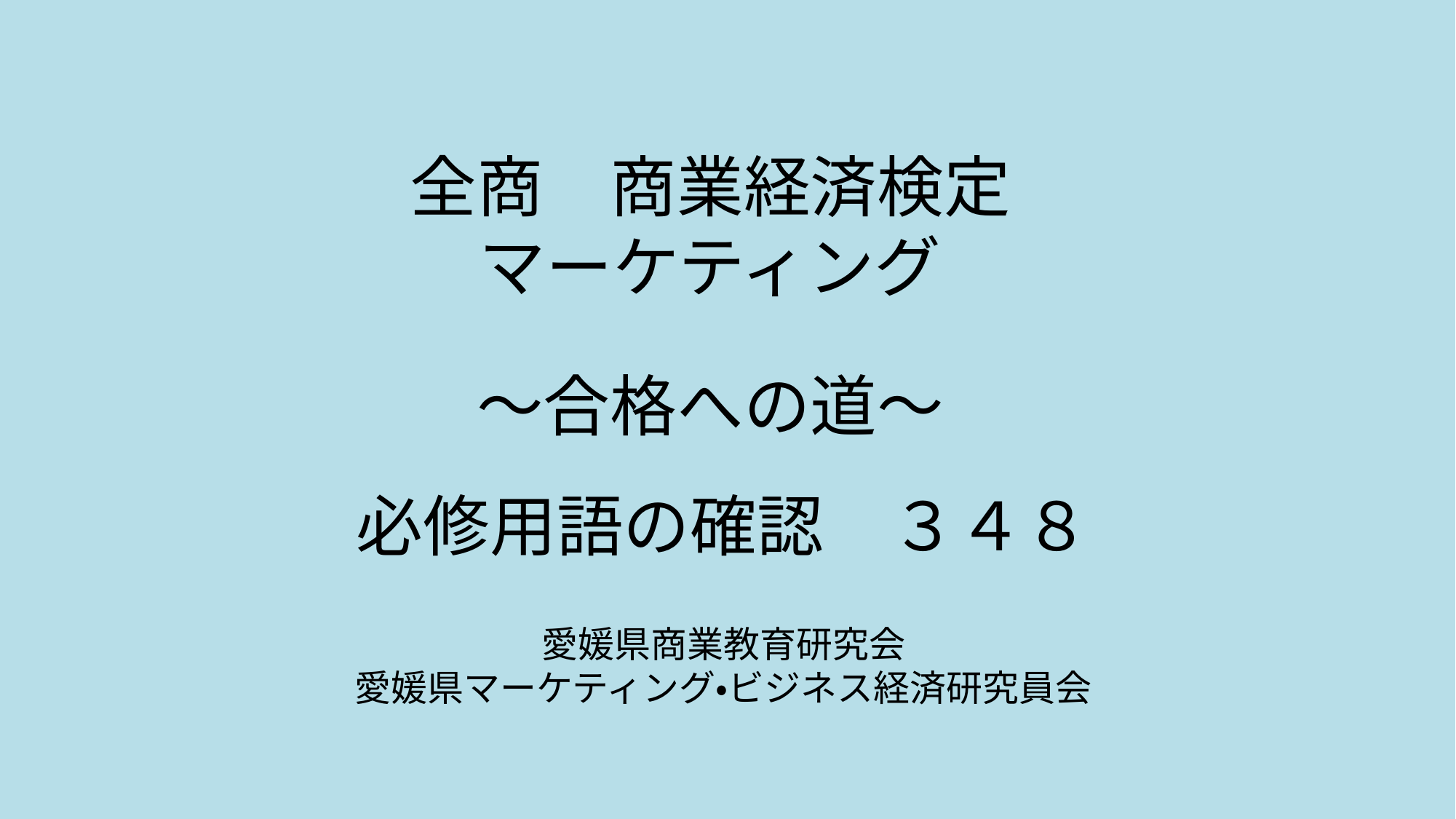

全商　商業経済検定
マーケティング
～合格への道～
必修用語の確認　３４８
愛媛県商業教育研究会
愛媛県マーケティング・ビジネス経済研究員会